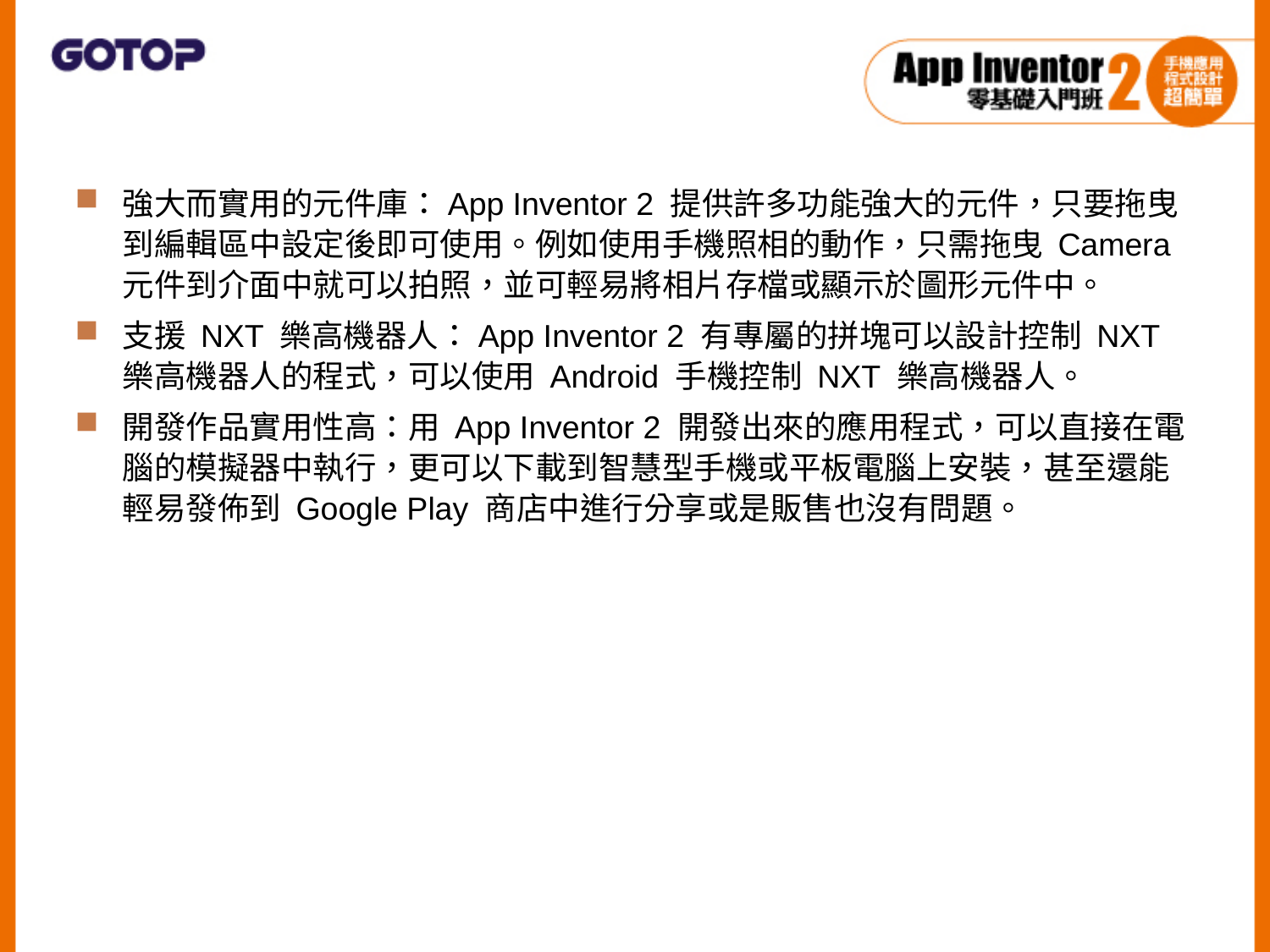

強大而實用的元件庫：App Inventor 2 提供許多功能強大的元件，只要拖曳到編輯區中設定後即可使用。例如使用手機照相的動作，只需拖曳 Camera元件到介面中就可以拍照，並可輕易將相片存檔或顯示於圖形元件中。
支援 NXT 樂高機器人：App Inventor 2 有專屬的拼塊可以設計控制 NXT 樂高機器人的程式，可以使用 Android 手機控制 NXT 樂高機器人。
開發作品實用性高：用 App Inventor 2 開發出來的應用程式，可以直接在電腦的模擬器中執行，更可以下載到智慧型手機或平板電腦上安裝，甚至還能輕易發佈到 Google Play 商店中進行分享或是販售也沒有問題。